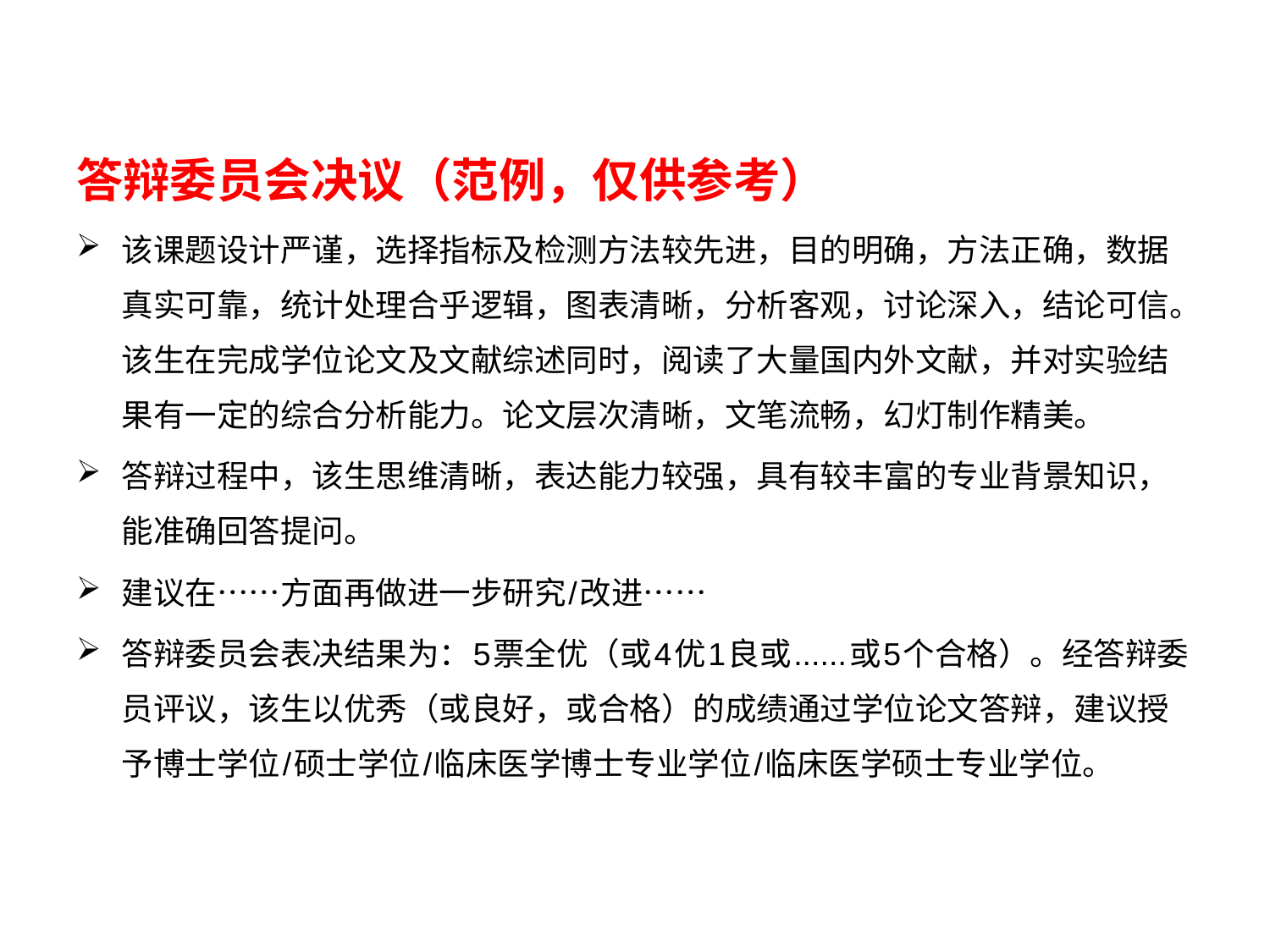

答辩委员会决议（范例，仅供参考）
该课题设计严谨，选择指标及检测方法较先进，目的明确，方法正确，数据真实可靠，统计处理合乎逻辑，图表清晰，分析客观，讨论深入，结论可信。该生在完成学位论文及文献综述同时，阅读了大量国内外文献，并对实验结果有一定的综合分析能力。论文层次清晰，文笔流畅，幻灯制作精美。
答辩过程中，该生思维清晰，表达能力较强，具有较丰富的专业背景知识，能准确回答提问。
建议在……方面再做进一步研究/改进……
答辩委员会表决结果为：5票全优（或4优1良或......或5个合格）。经答辩委员评议，该生以优秀（或良好，或合格）的成绩通过学位论文答辩，建议授予博士学位/硕士学位/临床医学博士专业学位/临床医学硕士专业学位。